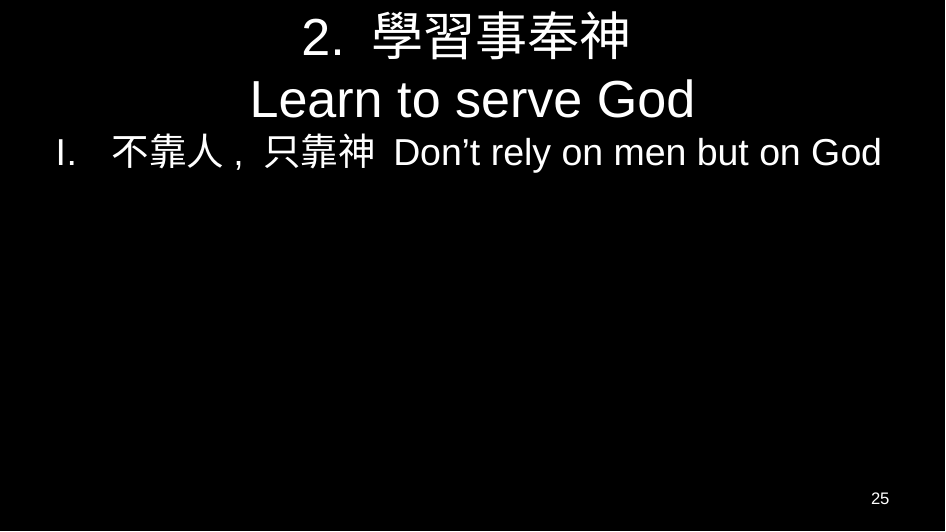

# 2. 學習事奉神 Learn to serve God
不靠人, 只靠神 Don’t rely on men but on God
25